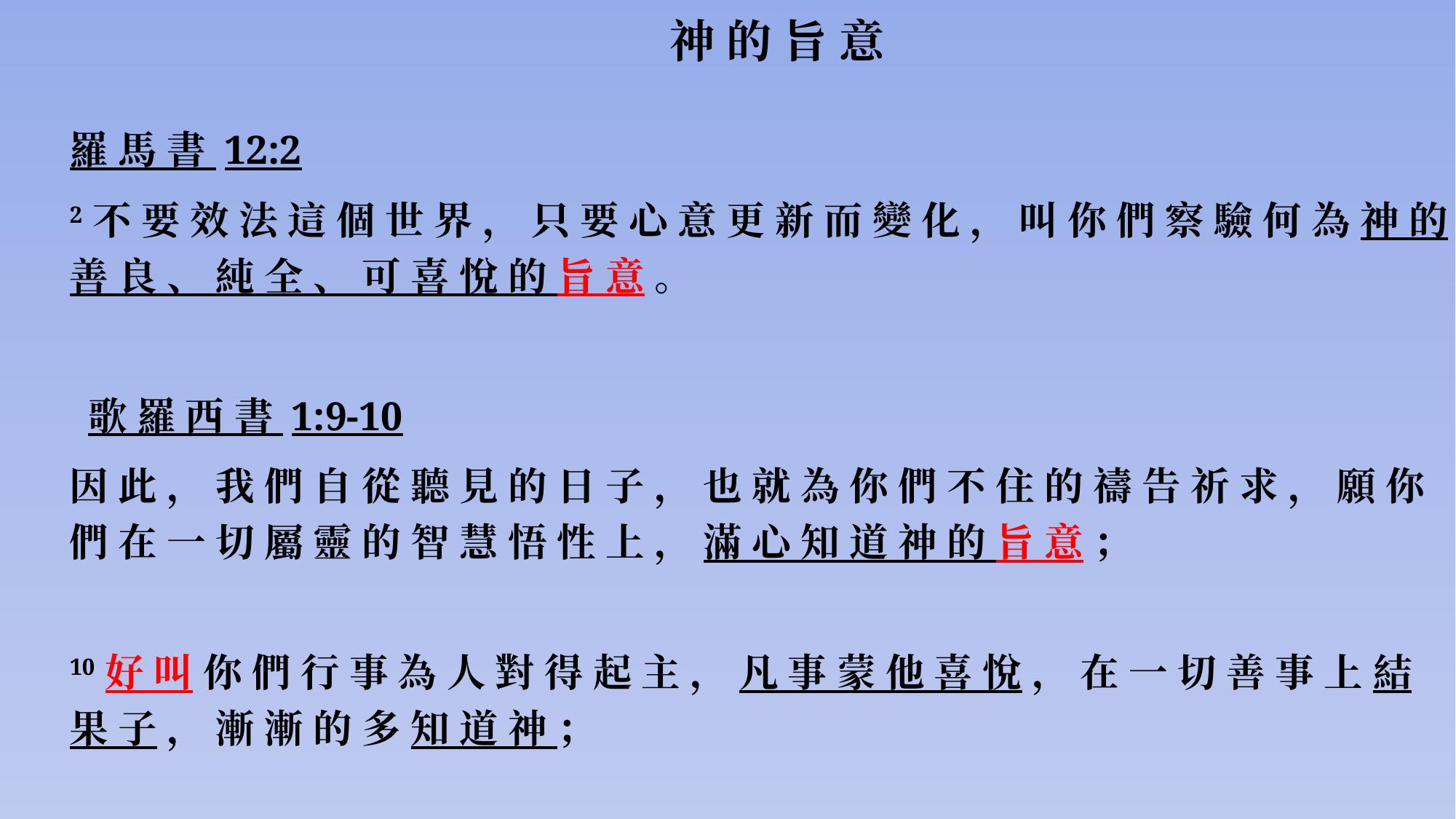

# 神 的 旨 意
羅 馬 書 12:2
2 不 要 效 法 這 個 世 界 ， 只 要 心 意 更 新 而 變 化 ， 叫 你 們 察 驗 何 為 神 的 善 良 、 純 全 、 可 喜 悅 的 旨 意 。

 歌 羅 西 書 1:9-10
因 此 ， 我 們 自 從 聽 見 的 日 子 ， 也 就 為 你 們 不 住 的 禱 告 祈 求 ， 願 你 們 在 一 切 屬 靈 的 智 慧 悟 性 上 ， 滿 心 知 道 神 的 旨 意 ；

10 好 叫 你 們 行 事 為 人 對 得 起 主 ， 凡 事 蒙 他 喜 悅 ， 在 一 切 善 事 上 結 果 子 ， 漸 漸 的 多 知 道 神 ；